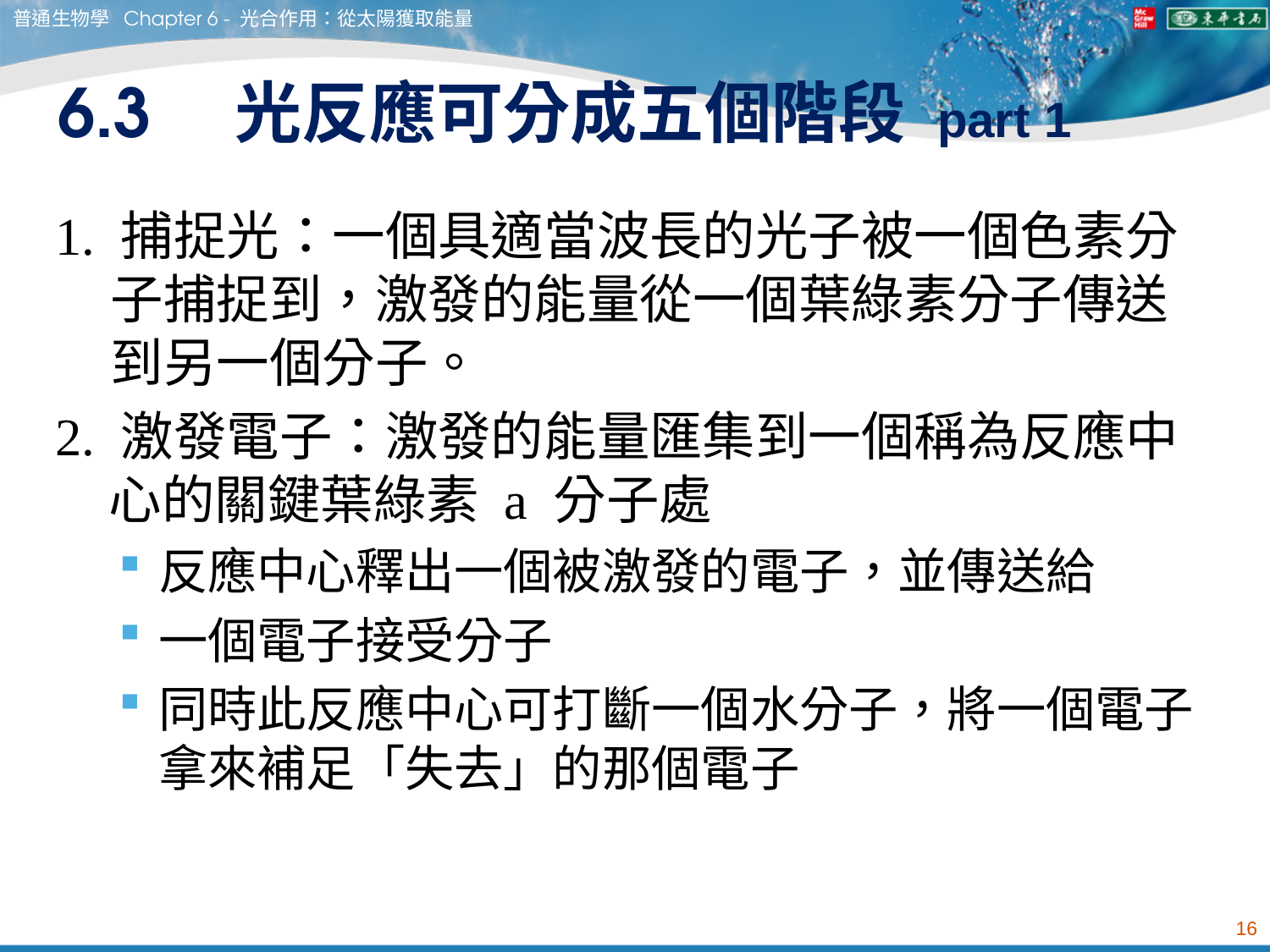

普通生物學  Chapter 6 - 光合作用：從太陽獲取能量
# 6.3　光反應可分成五個階段 part 1
1. 捕捉光：一個具適當波長的光子被一個色素分子捕捉到，激發的能量從一個葉綠素分子傳送到另一個分子。
2. 激發電子：激發的能量匯集到一個稱為反應中心的關鍵葉綠素 a 分子處
反應中心釋出一個被激發的電子，並傳送給
一個電子接受分子
同時此反應中心可打斷一個水分子，將一個電子拿來補足「失去」的那個電子
16